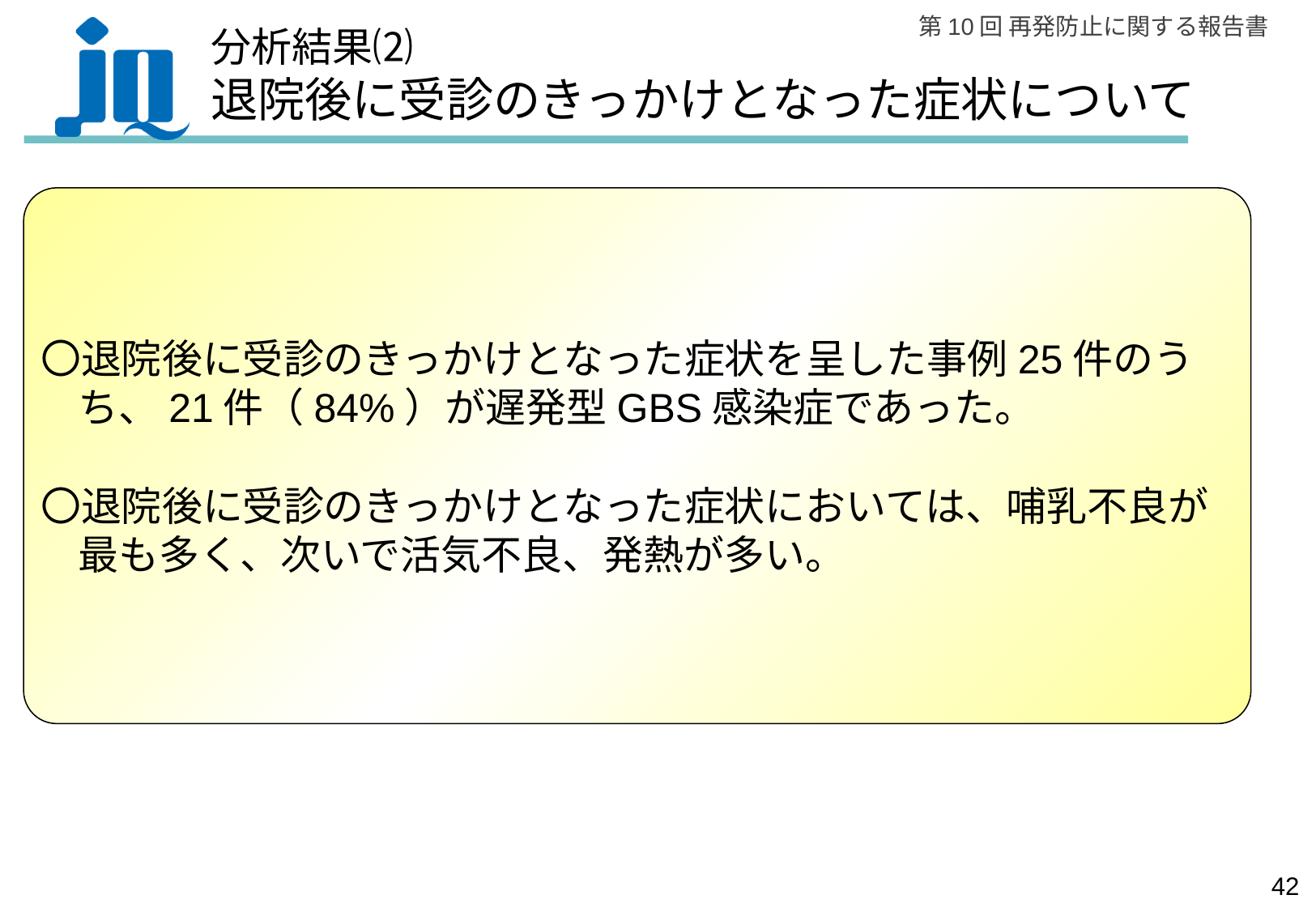

分析結果⑵
退院後に受診のきっかけとなった症状について
〇退院後に受診のきっかけとなった症状を呈した事例25件のうち、21件（84%）が遅発型GBS感染症であった。

〇退院後に受診のきっかけとなった症状においては、哺乳不良が最も多く、次いで活気不良、発熱が多い。
42